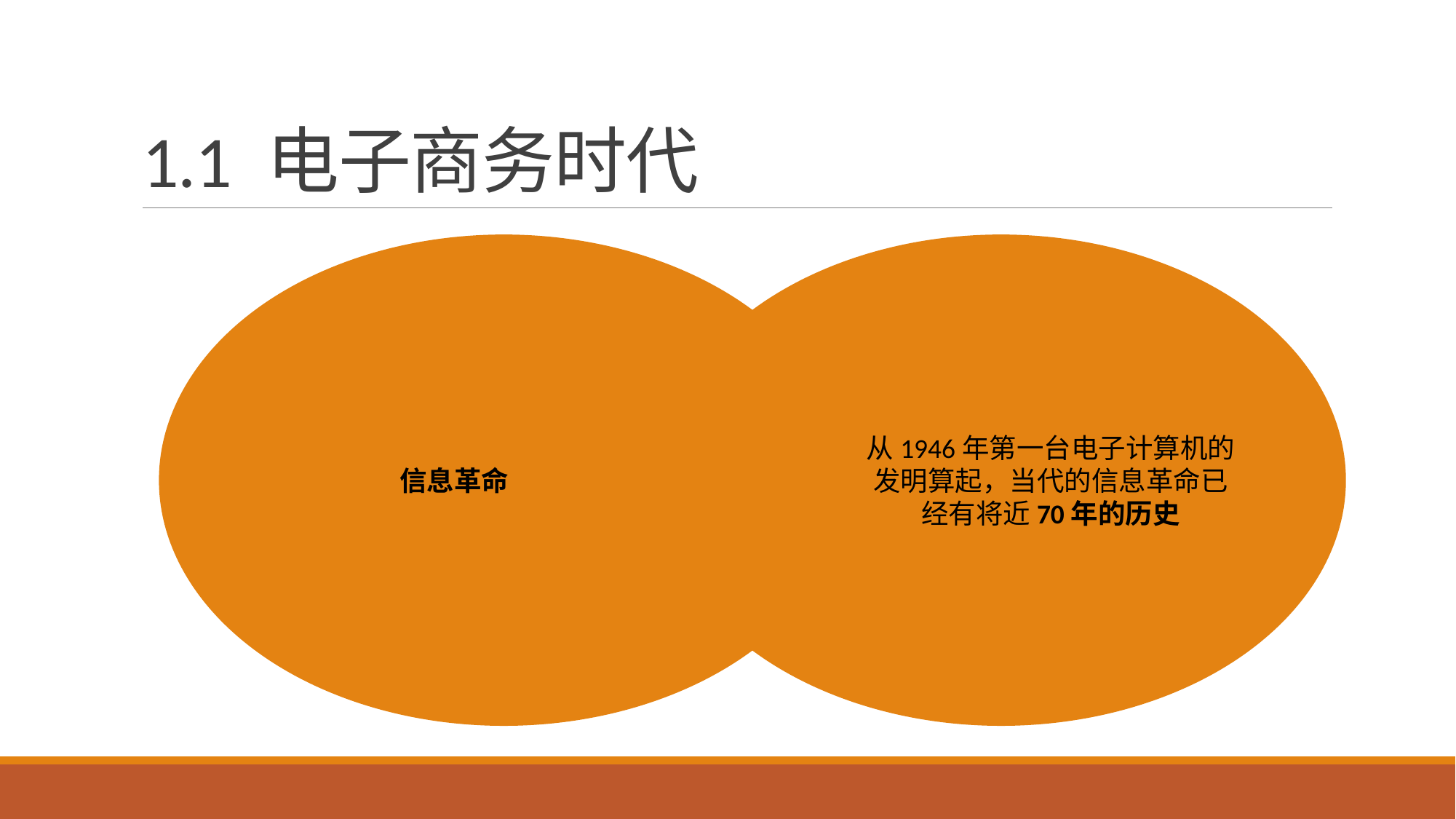

# 1.1 电子商务时代
信息革命
从1946年第一台电子计算机的发明算起，当代的信息革命已经有将近70年的历史